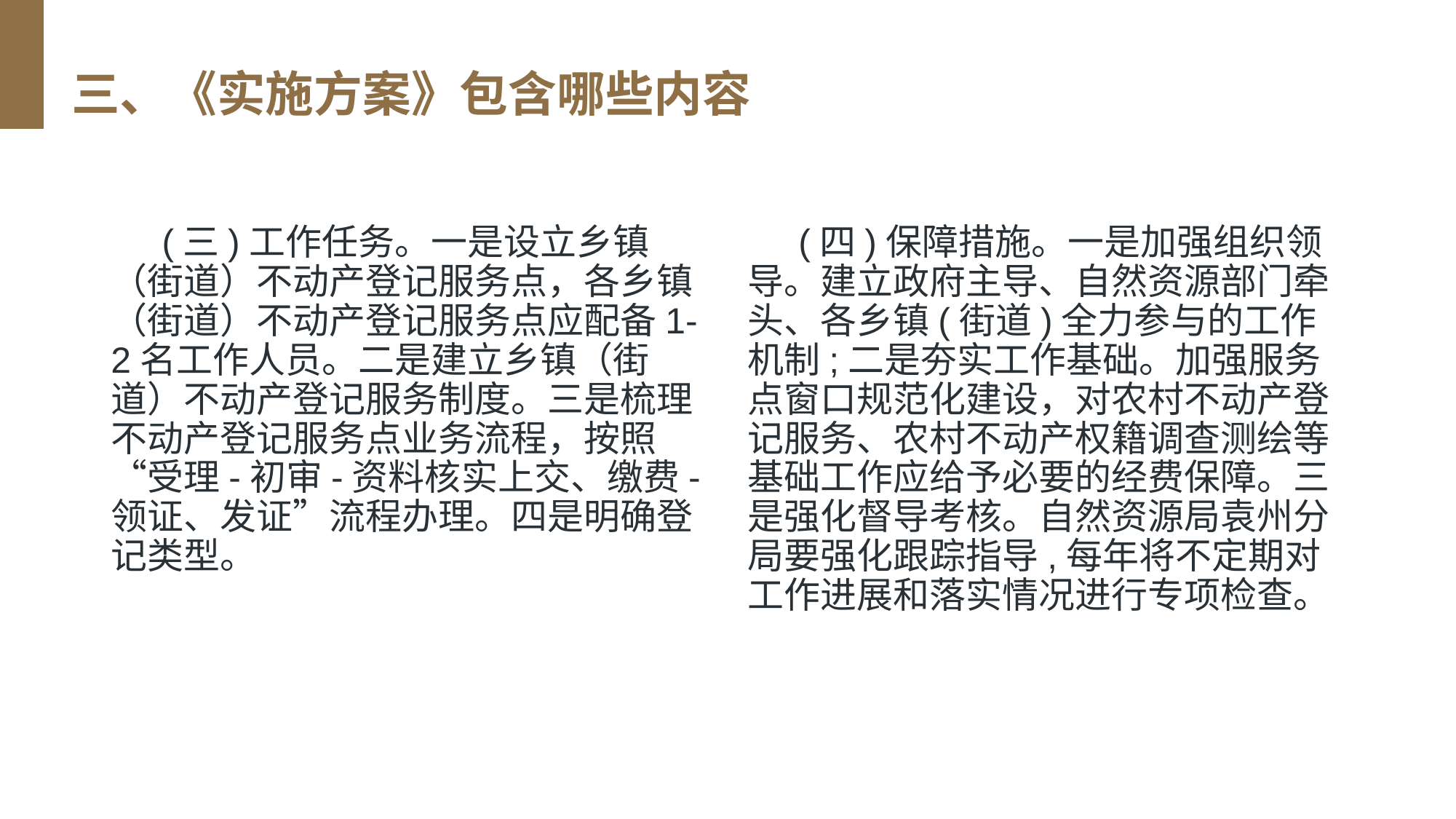

# 三、《实施方案》包含哪些内容
     (三)工作任务。一是设立乡镇（街道）不动产登记服务点，各乡镇（街道）不动产登记服务点应配备1-2名工作人员。二是建立乡镇（街道）不动产登记服务制度。三是梳理不动产登记服务点业务流程，按照“受理-初审-资料核实上交、缴费-领证、发证”流程办理。四是明确登记类型。
     (四)保障措施。一是加强组织领导。建立政府主导、自然资源部门牵头、各乡镇(街道)全力参与的工作机制;二是夯实工作基础。加强服务点窗口规范化建设，对农村不动产登记服务、农村不动产权籍调查测绘等基础工作应给予必要的经费保障。三是强化督导考核。自然资源局袁州分局要强化跟踪指导,每年将不定期对工作进展和落实情况进行专项检查。